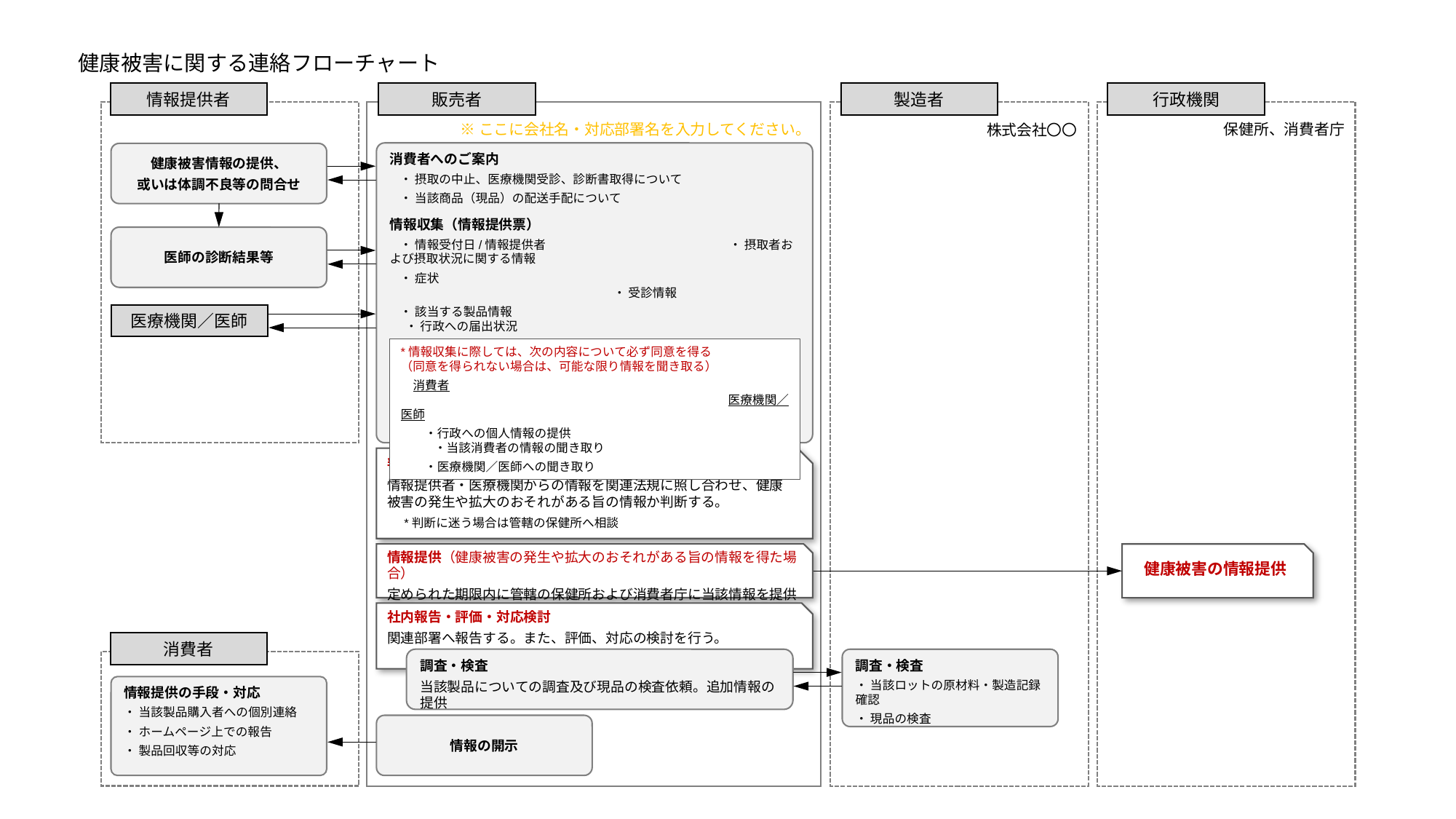

健康被害に関する連絡フローチャート
販売者
製造者
行政機関
情報提供者

保健所、消費者庁
※ここに会社名・対応部署名を入力してください。
株式会社〇〇
消費者へのご案内
	・ 摂取の中止、医療機関受診、診断書取得について
	・ 当該商品（現品）の配送手配について
情報収集（情報提供票）
	・ 情報受付日/情報提供者		　・ 摂取者および摂取状況に関する情報
	・ 症状						  ・ 受診情報
	・ 該当する製品情報			  ・ 行政への届出状況
情報収集（情報提供票）
	・症状、診断名等、重篤度、転帰
健康被害情報の提供、
或いは体調不良等の問合せ
医師の診断結果等
医療機関／医師
*情報収集に際しては、次の内容について必ず同意を得る
（同意を得られない場合は、可能な限り情報を聞き取る）
　消費者		　					医療機関／医師
　　・行政への個人情報の提供			　・当該消費者の情報の聞き取り
　　・医療機関／医師への聞き取り
判断
情報提供者・医療機関からの情報を関連法規に照し合わせ、健康被害の発生や拡大のおそれがある旨の情報か判断する。
　*判断に迷う場合は管轄の保健所へ相談
情報提供（健康被害の発生や拡大のおそれがある旨の情報を得た場合）
定められた期限内に管轄の保健所および消費者庁に当該情報を提供する。
健康被害の情報提供
社内報告・評価・対応検討
関連部署へ報告する。また、評価、対応の検討を行う。
消費者
調査・検査
当該製品についての調査及び現品の検査依頼。追加情報の提供
調査・検査
・ 当該ロットの原材料・製造記録確認
・ 現品の検査

情報提供の手段・対応
・ 当該製品購入者への個別連絡
・ ホームページ上での報告
・ 製品回収等の対応
情報の開示